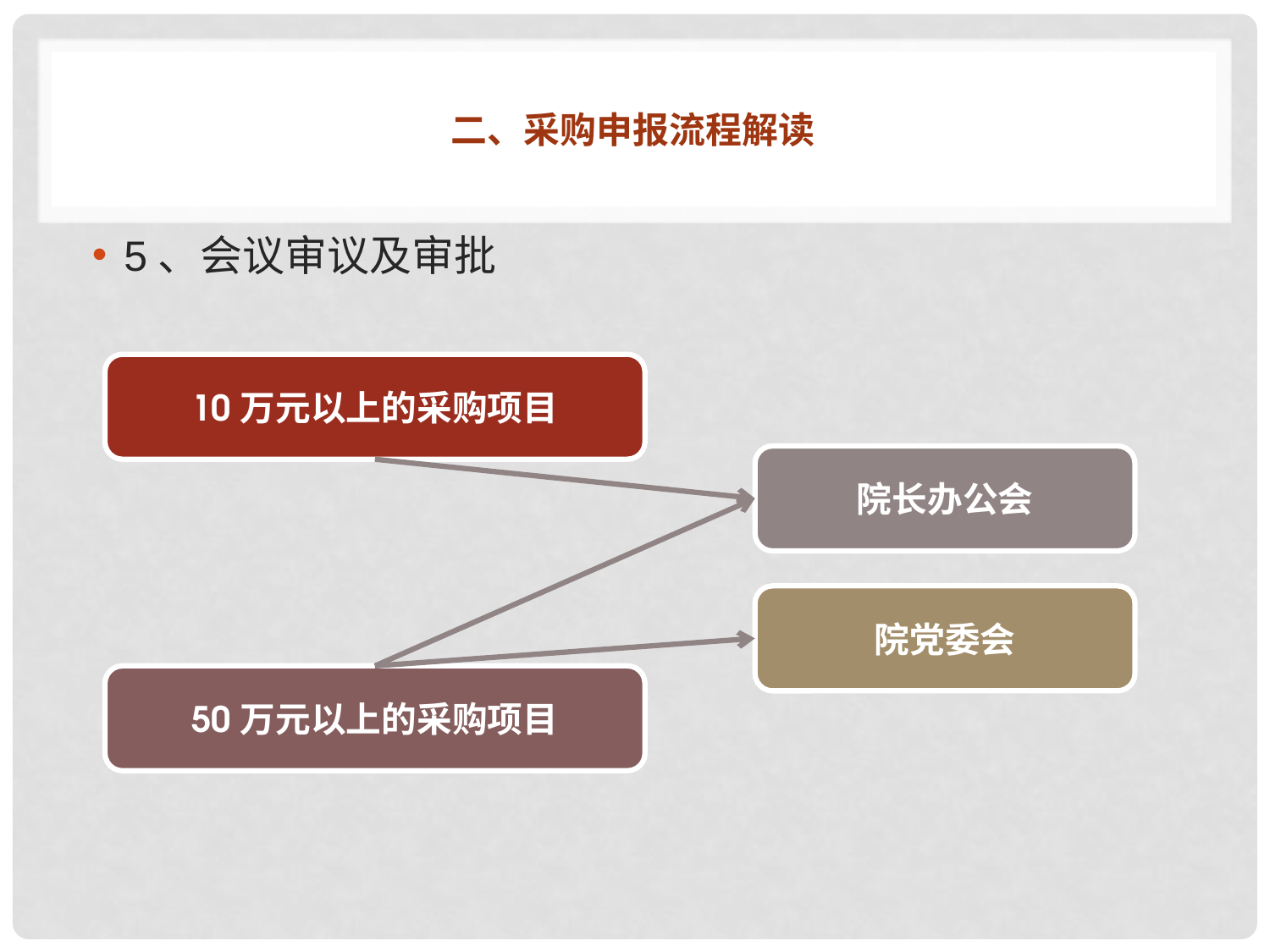

# 二、采购申报流程解读
5、会议审议及审批
10万元以上的采购项目
院长办公会
院党委会
50万元以上的采购项目